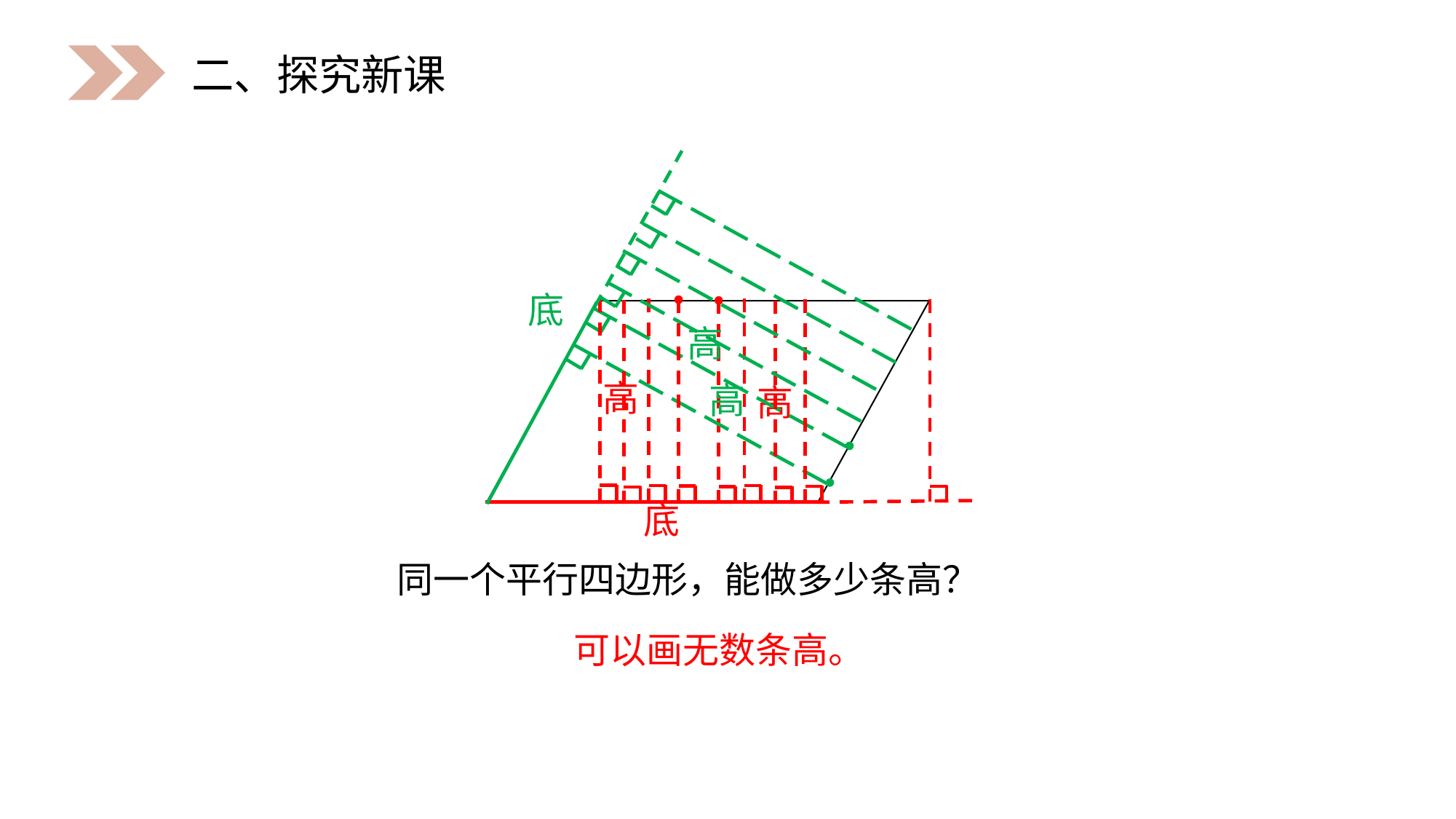

二、探究新课
底

高
高
高
高

底
同一个平行四边形，能做多少条高？
可以画无数条高。